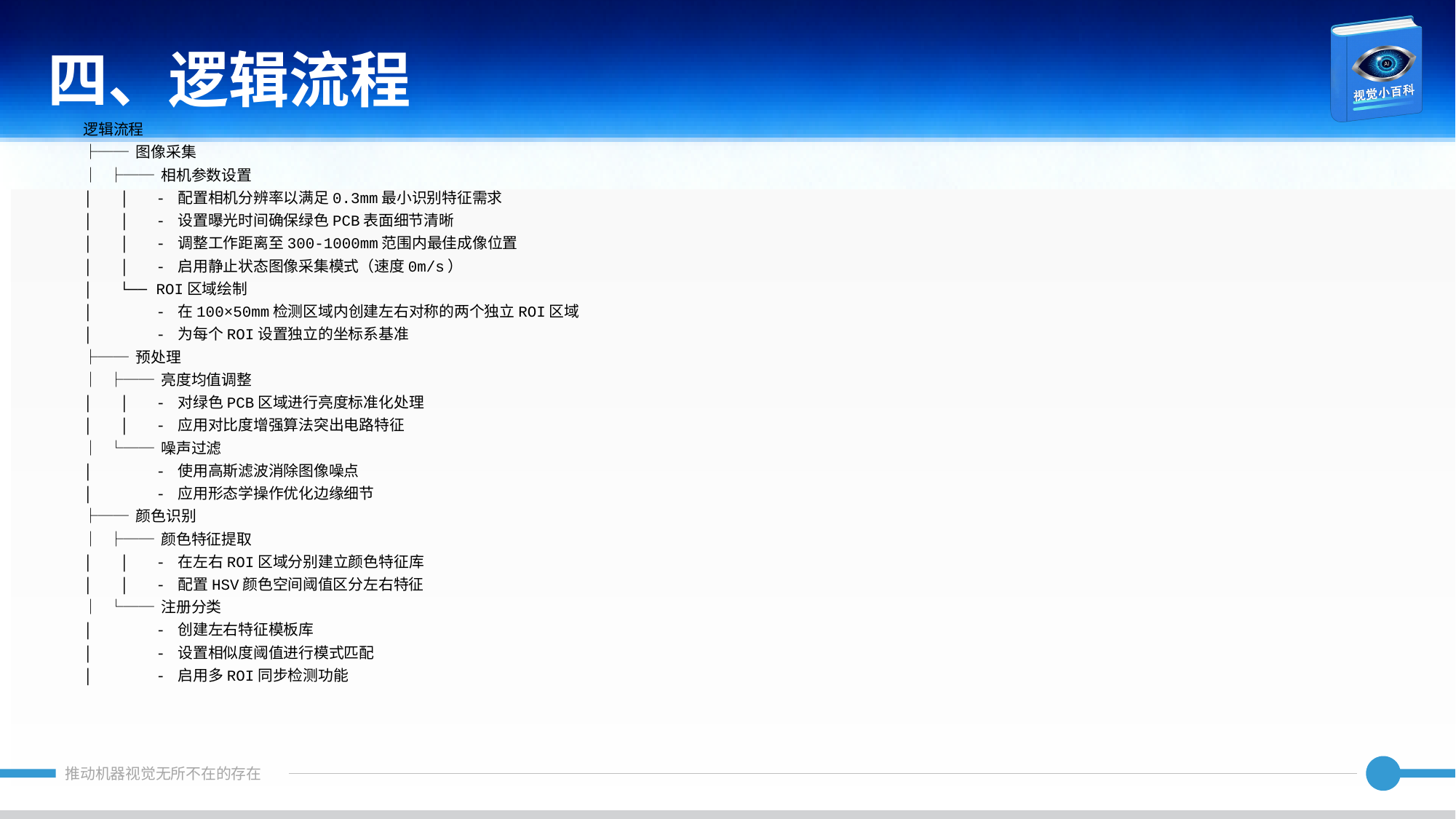

四、逻辑流程

逻辑流程
├── 图像采集
│   ├── 相机参数设置
│   │   - 配置相机分辨率以满足0.3mm最小识别特征需求
│   │   - 设置曝光时间确保绿色PCB表面细节清晰
│   │   - 调整工作距离至300-1000mm范围内最佳成像位置
│   │   - 启用静止状态图像采集模式（速度0m/s）
│   └── ROI区域绘制
│       - 在100×50mm检测区域内创建左右对称的两个独立ROI区域
│       - 为每个ROI设置独立的坐标系基准
├── 预处理
│   ├── 亮度均值调整
│   │   - 对绿色PCB区域进行亮度标准化处理
│   │   - 应用对比度增强算法突出电路特征
│   └── 噪声过滤
│       - 使用高斯滤波消除图像噪点
│       - 应用形态学操作优化边缘细节
├── 颜色识别
│   ├── 颜色特征提取
│   │   - 在左右ROI区域分别建立颜色特征库
│   │   - 配置HSV颜色空间阈值区分左右特征
│   └── 注册分类
│       - 创建左右特征模板库
│       - 设置相似度阈值进行模式匹配
│       - 启用多ROI同步检测功能
8